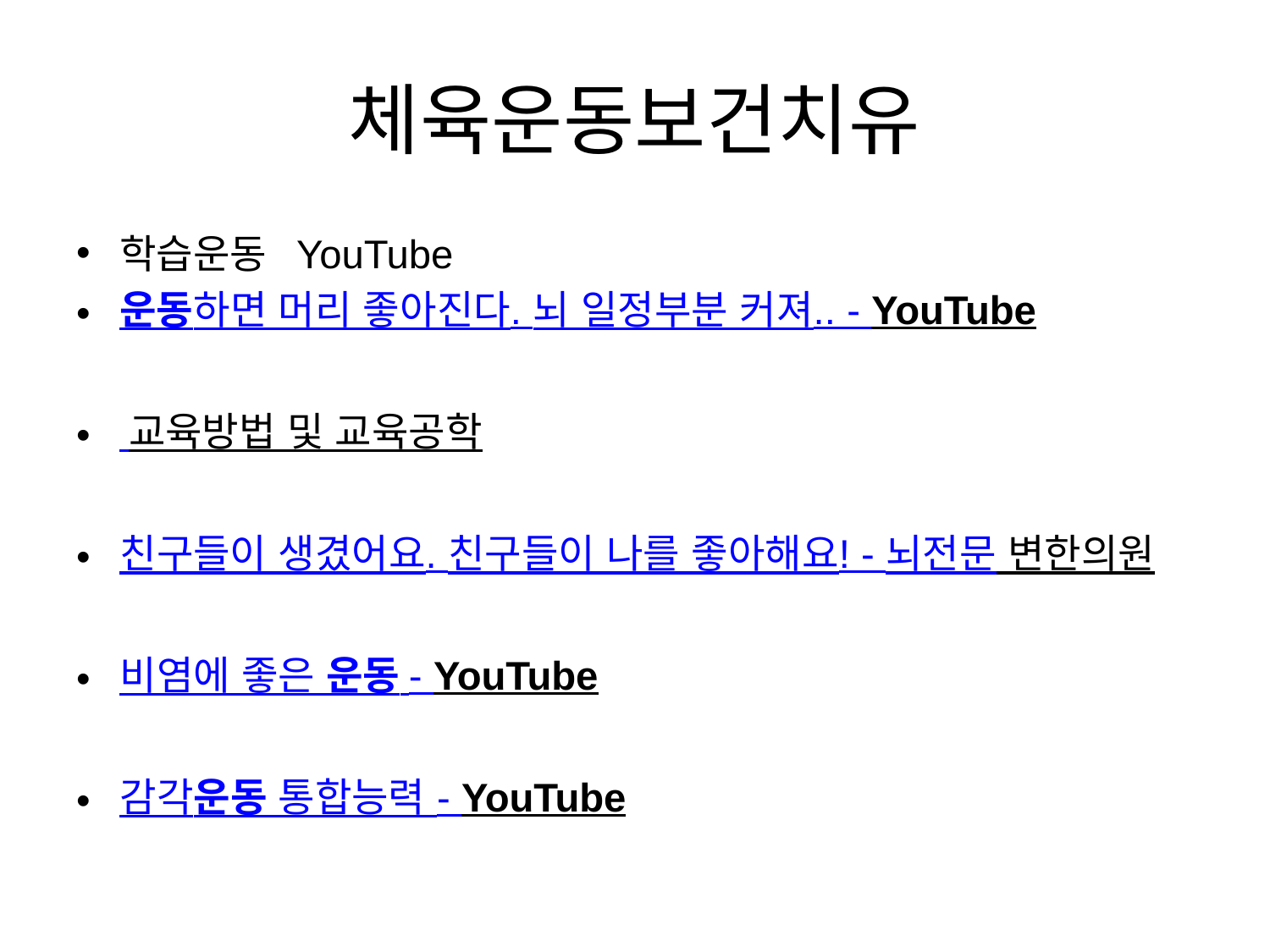

# 체육운동보건치유
학습운동  YouTube
운동하면 머리 좋아진다. 뇌 일정부분 커져.. - YouTube

 교육방법 및 교육공학

친구들이 생겼어요. 친구들이 나를 좋아해요! - 뇌전문 변한의원

비염에 좋은 운동 - YouTube

감각운동 통합능력 - YouTube